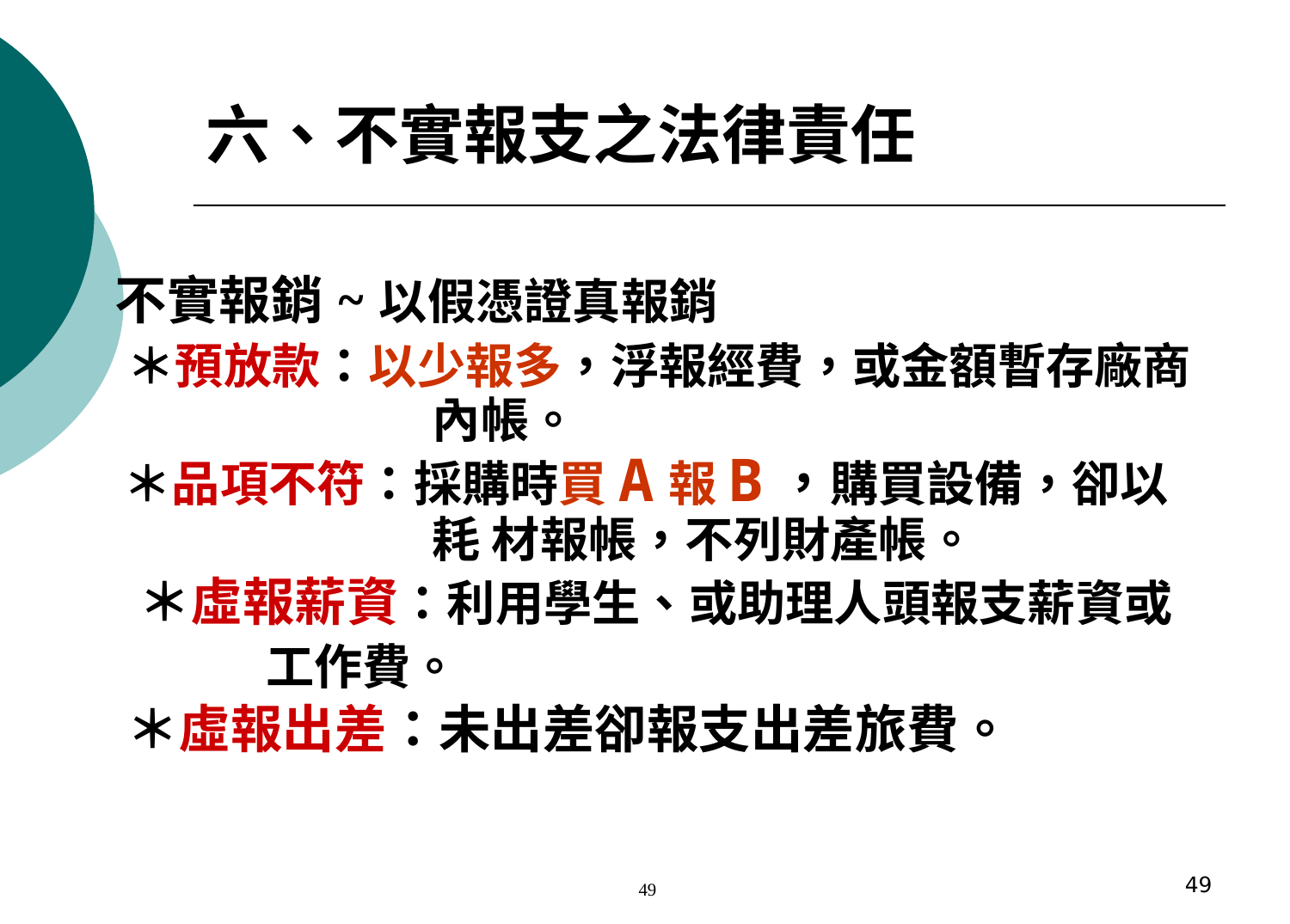

六、不實報支之法律責任
  不實報銷~以假憑證真報銷
   ＊預放款：以少報多，浮報經費，或金額暫存廠商內帳。
   ＊品項不符：採購時買A報B，購買設備，卻以耗 材報帳，不列財產帳。
    ＊虛報薪資：利用學生、或助理人頭報支薪資或
                工作費。
   ＊虛報出差：未出差卻報支出差旅費。

49
49